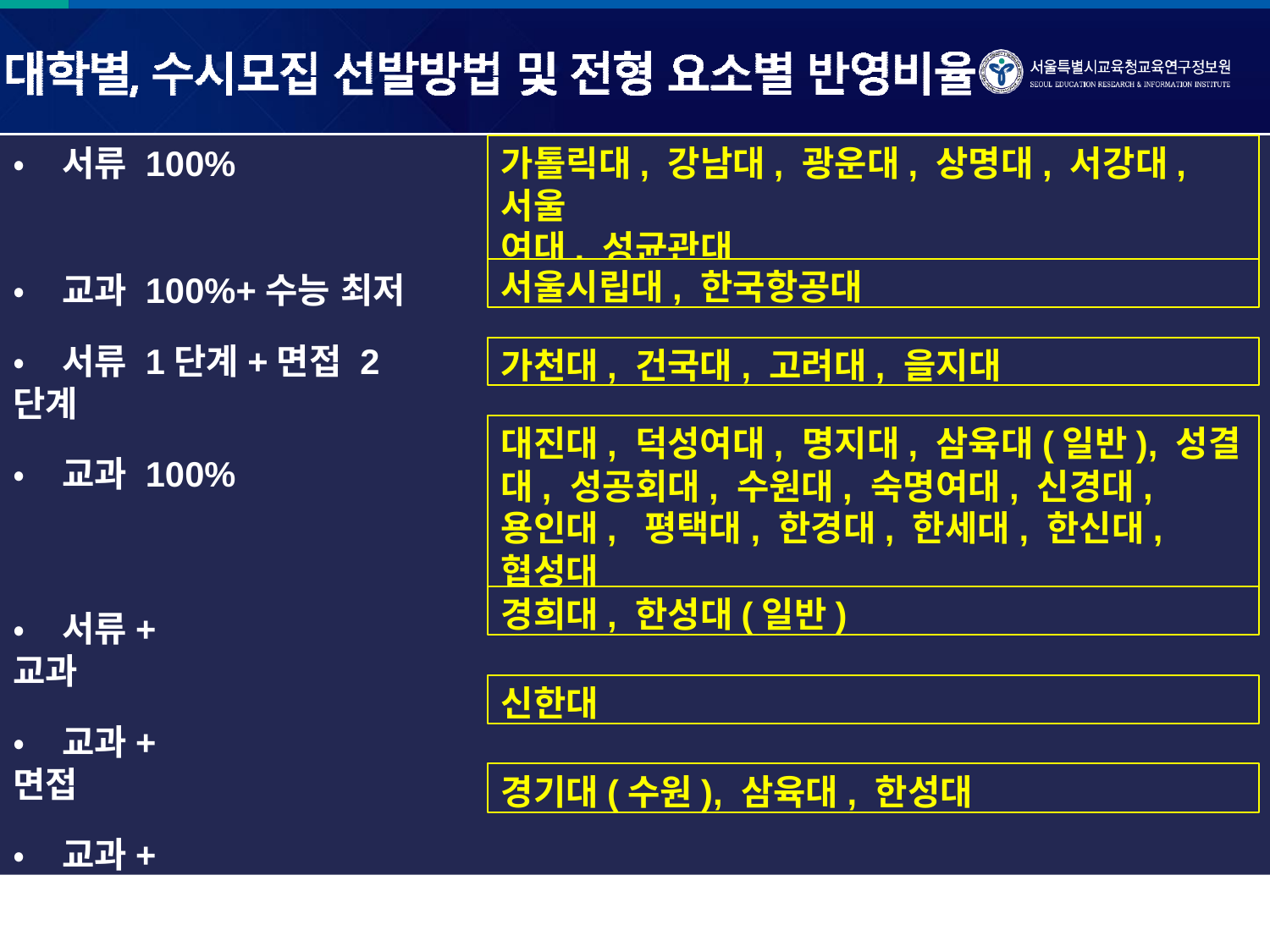

가톨릭대, 강남대, 광운대, 상명대, 서강대, 서울
여대, 성균관대
# •	서류 100%
서울시립대, 한국항공대
•	교과 100%+수능 최저

•	서류 1단계+면접 2단계

•	교과 100%
가천대, 건국대, 고려대, 을지대
대진대, 덕성여대, 명지대, 삼육대(일반), 성결  대, 성공회대, 수원대, 숙명여대, 신경대, 용인대,  평택대, 한경대, 한세대, 한신대, 협성대
경희대, 한성대(일반)
•	서류+교과

•	교과+면접

•	교과+실기
신한대
경기대(수원), 삼육대, 한성대